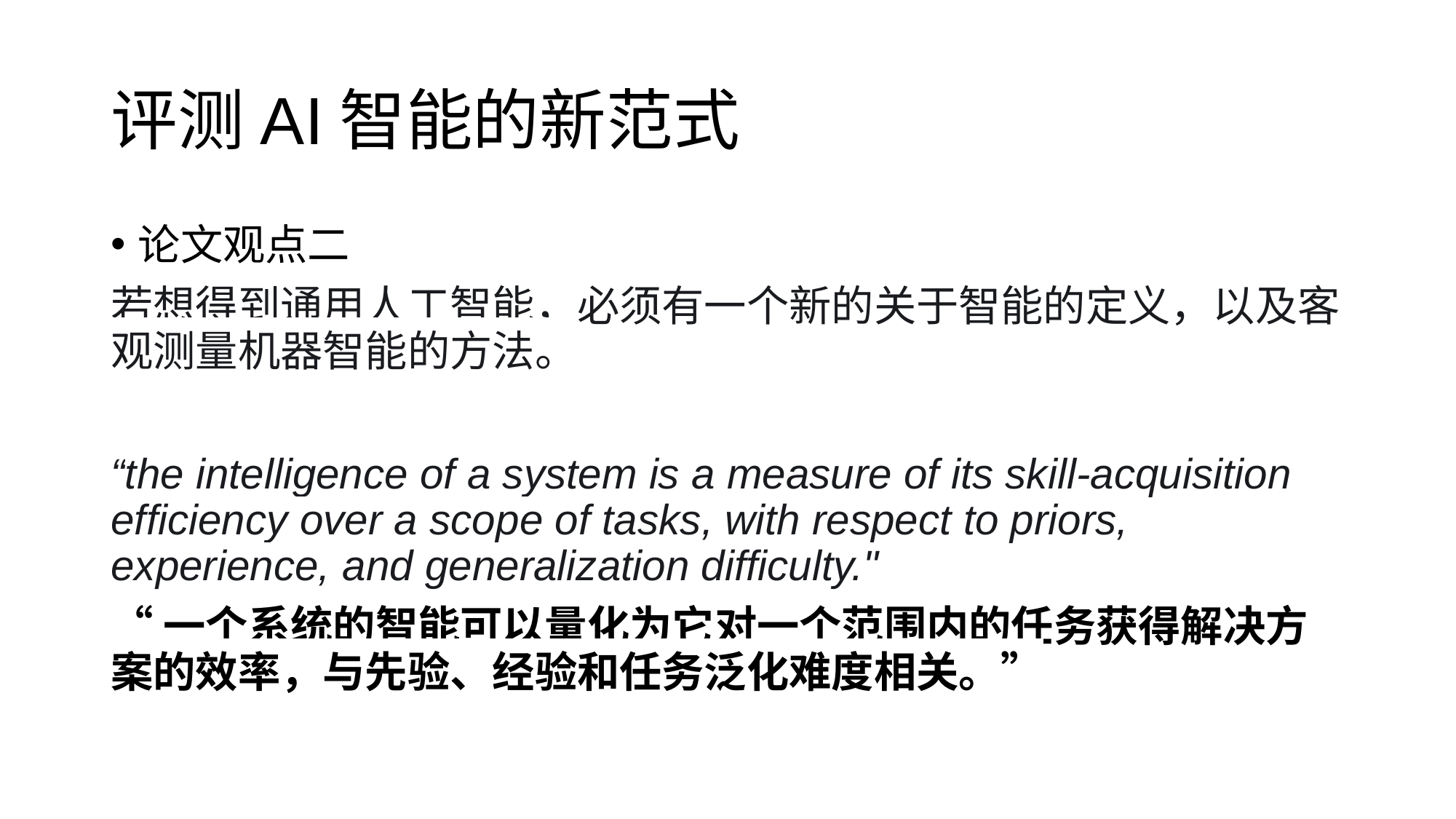

# 评测AI智能的新范式
论文观点二
若想得到通用人工智能，必须有一个新的关于智能的定义，以及客观测量机器智能的方法。

“the intelligence of a system is a measure of its skill-acquisition efficiency over a scope of tasks, with respect to priors, experience, and generalization difficulty."
“一个系统的智能可以量化为它对一个范围内的任务获得解决方案的效率，与先验、经验和任务泛化难度相关。”